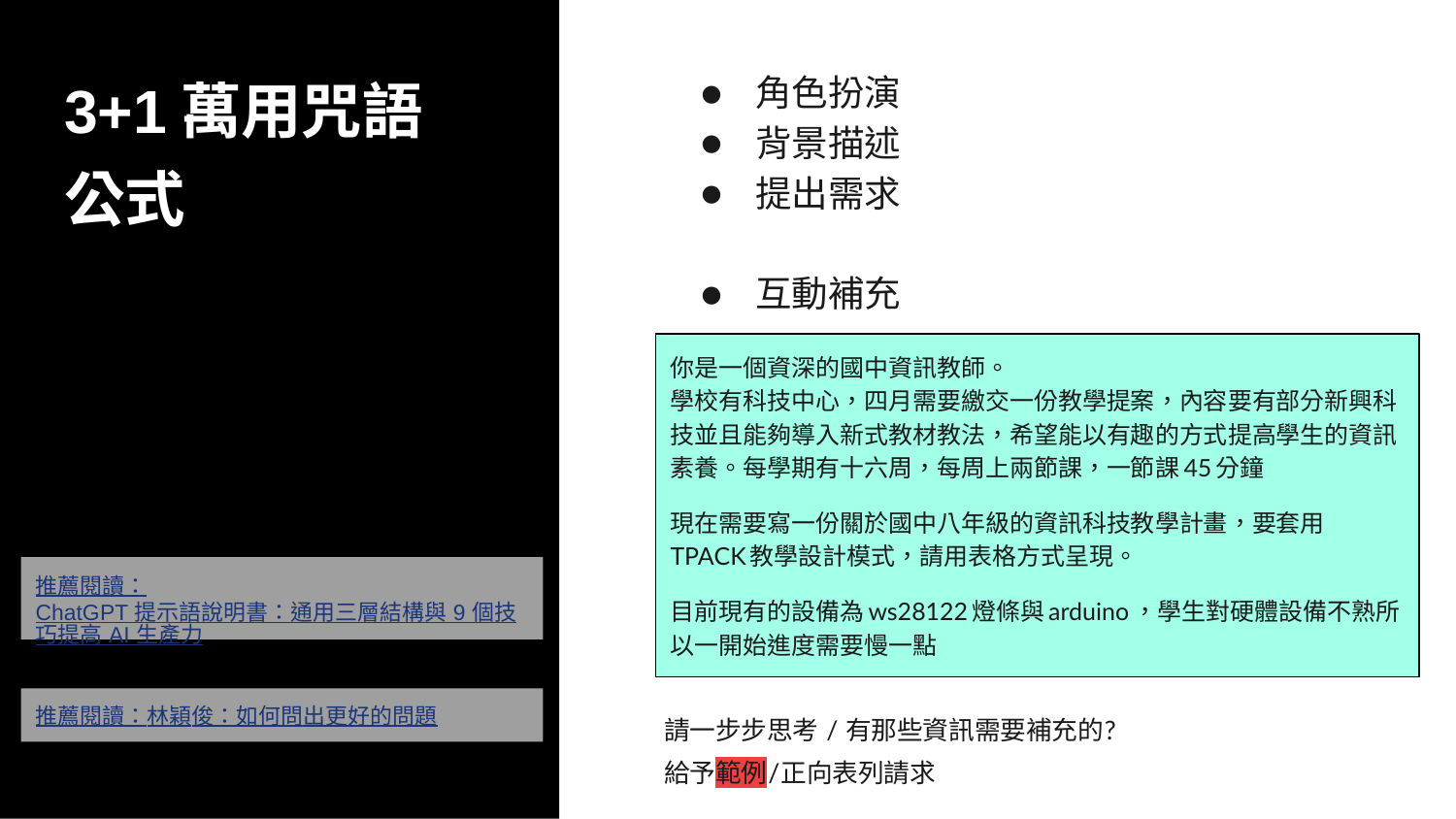

# 3+1萬用咒語公式

角色扮演
背景描述
提出需求
互動補充

你是一個資深的國中資訊教師。
學校有科技中心，四月需要繳交一份教學提案，內容要有部分新興科技並且能夠導入新式教材教法，希望能以有趣的方式提高學生的資訊素養。每學期有十六周，每周上兩節課，一節課45分鐘
現在需要寫一份關於國中八年級的資訊科技教學計畫，要套用TPACK教學設計模式，請用表格方式呈現。
目前現有的設備為ws28122燈條與arduino，學生對硬體設備不熟所以一開始進度需要慢一點
推薦閱讀：
ChatGPT 提示語說明書：通用三層結構與 9 個技巧提高 AI 生產力
推薦閱讀：
林穎俊：如何問出更好的問題
請一步步思考 / 有那些資訊需要補充的?
給予範例/正向表列請求